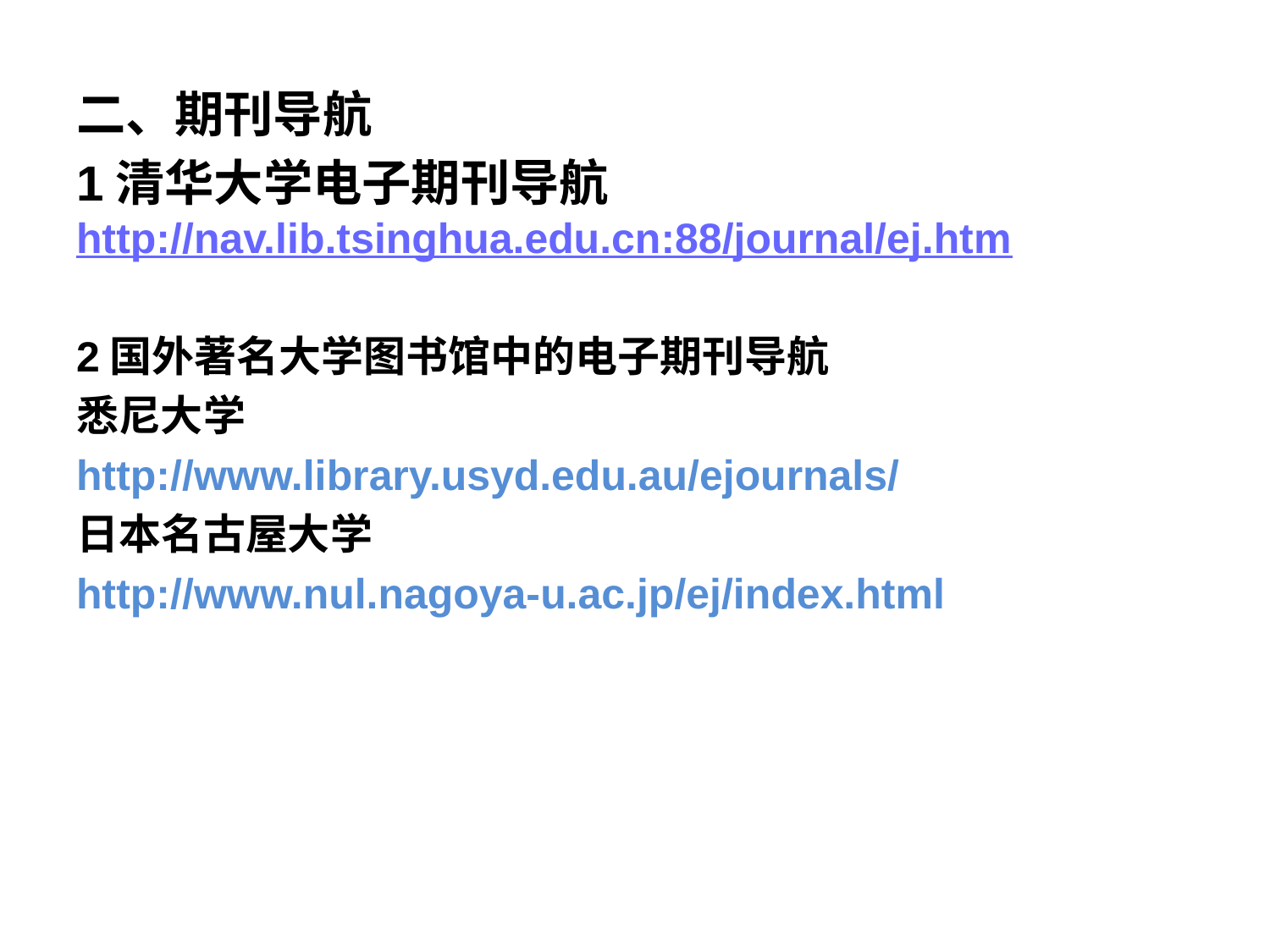

二、期刊导航
1清华大学电子期刊导航http://nav.lib.tsinghua.edu.cn:88/journal/ej.htm

2国外著名大学图书馆中的电子期刊导航
悉尼大学
http://www.library.usyd.edu.au/ejournals/
日本名古屋大学
http://www.nul.nagoya-u.ac.jp/ej/index.html